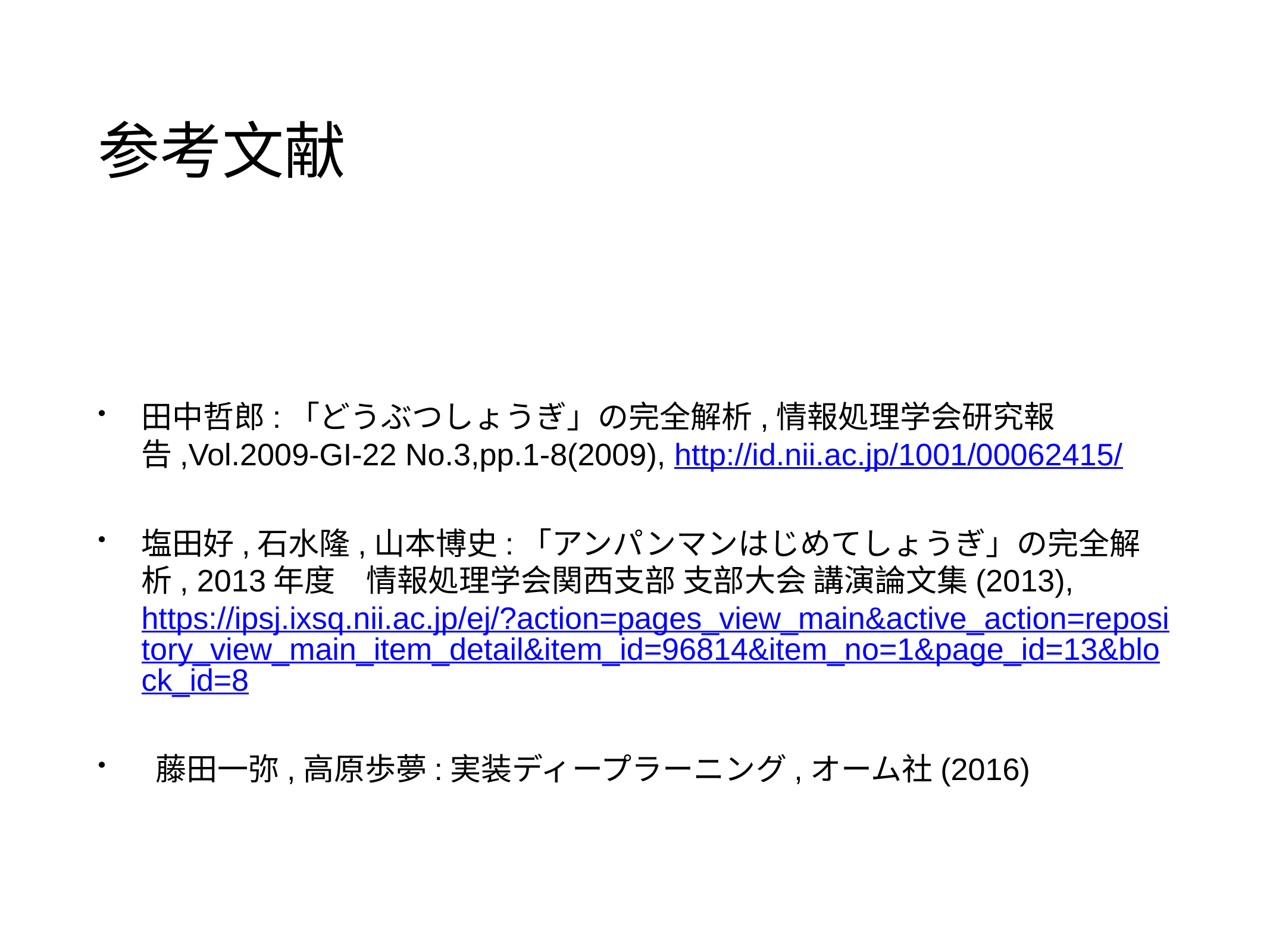

# 参考文献
田中哲郎:「どうぶつしょうぎ」の完全解析,情報処理学会研究報告,Vol.2009-GI-22 No.3,pp.1-8(2009), http://id.nii.ac.jp/1001/00062415/
塩田好,石水隆,山本博史:「アンパンマンはじめてしょうぎ」の完全解析, 2013年度　情報処理学会関西支部 支部大会 講演論文集(2013), https://ipsj.ixsq.nii.ac.jp/ej/?action=pages_view_main&active_action=repository_view_main_item_detail&item_id=96814&item_no=1&page_id=13&block_id=8
 藤田一弥,高原歩夢:実装ディープラーニング,オーム社(2016)